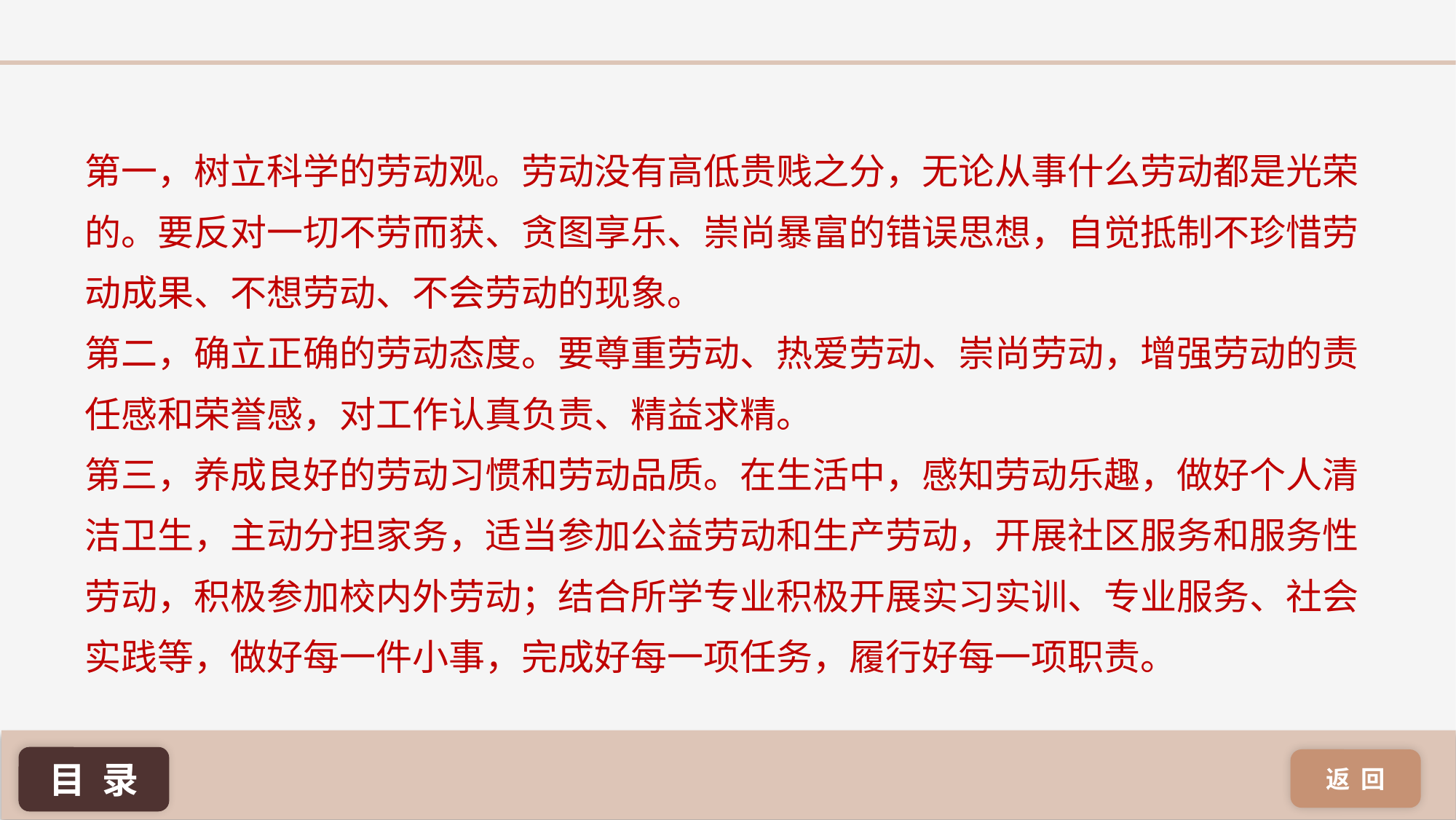

第一，树立科学的劳动观。劳动没有高低贵贱之分，无论从事什么劳动都是光荣的。要反对一切不劳而获、贪图享乐、崇尚暴富的错误思想，自觉抵制不珍惜劳动成果、不想劳动、不会劳动的现象。
第二，确立正确的劳动态度。要尊重劳动、热爱劳动、崇尚劳动，增强劳动的责任感和荣誉感，对工作认真负责、精益求精。
第三，养成良好的劳动习惯和劳动品质。在生活中，感知劳动乐趣，做好个人清洁卫生，主动分担家务，适当参加公益劳动和生产劳动，开展社区服务和服务性劳动，积极参加校内外劳动；结合所学专业积极开展实习实训、专业服务、社会实践等，做好每一件小事，完成好每一项任务，履行好每一项职责。
返  回